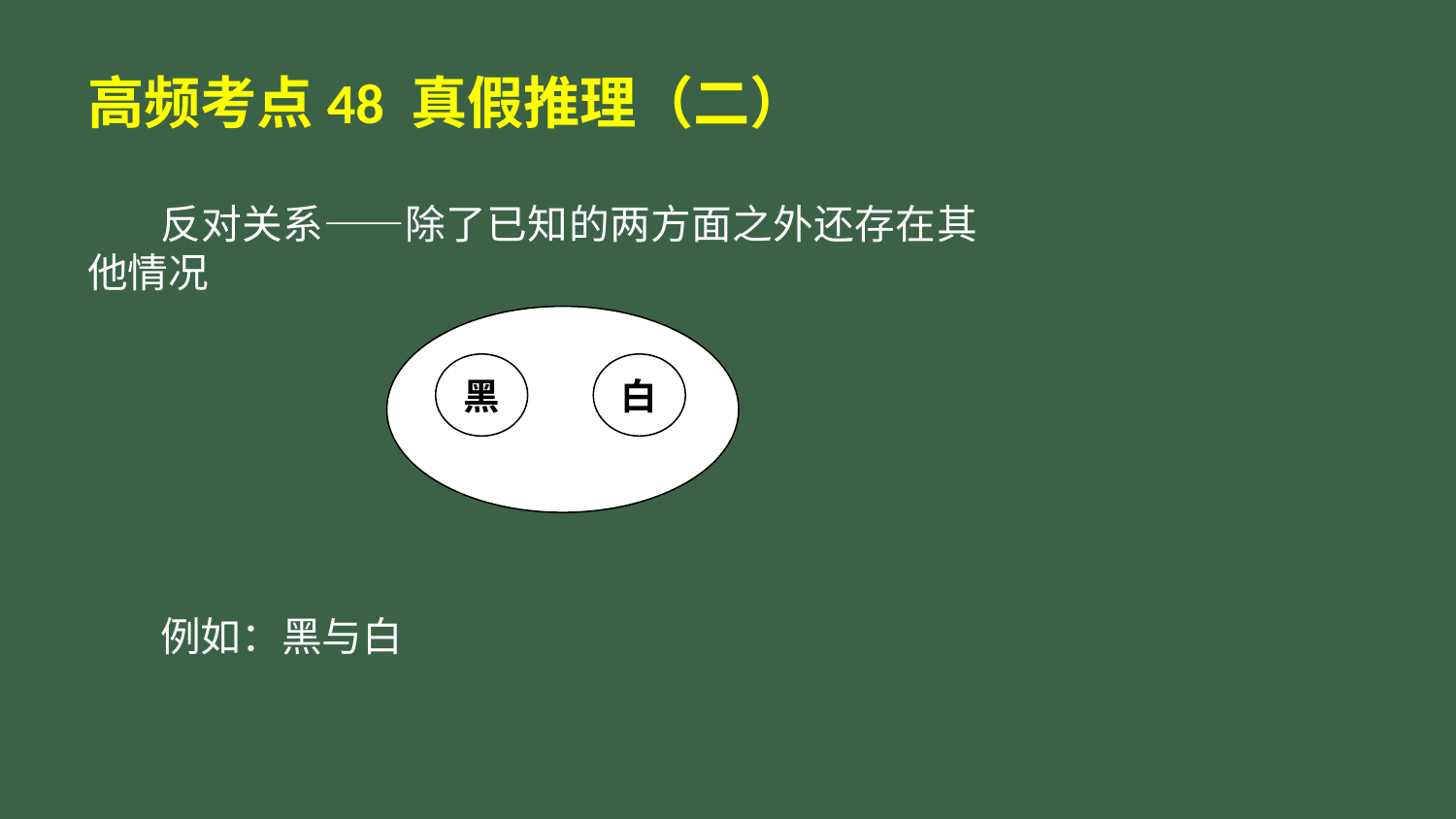

# 高频考点48 真假推理（二）
反对关系——除了已知的两方面之外还存在其他情况

例如：黑与白

黑
白